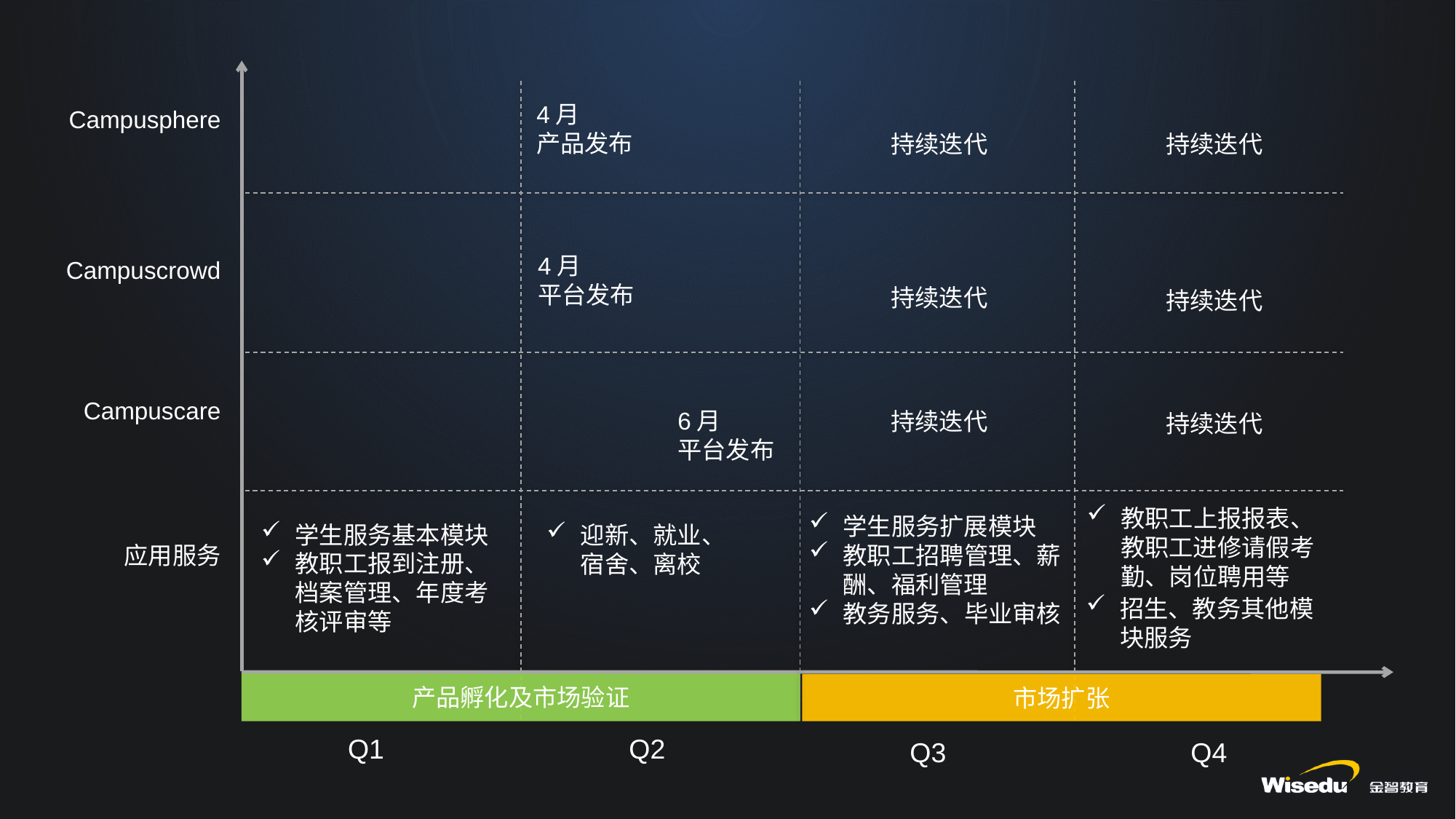

4月
产品发布
Campusphere
持续迭代
持续迭代
4月
平台发布
Campuscrowd
持续迭代
持续迭代
Campuscare
6月
平台发布
持续迭代
持续迭代
教职工上报报表、教职工进修请假考勤、岗位聘用等
学生服务扩展模块
教职工招聘管理、薪酬、福利管理
教务服务、毕业审核
学生服务基本模块
教职工报到注册、档案管理、年度考核评审等
迎新、就业、宿舍、离校
应用服务
招生、教务其他模块服务
产品孵化及市场验证

市场扩张

Q1
Q2
Q3
Q4